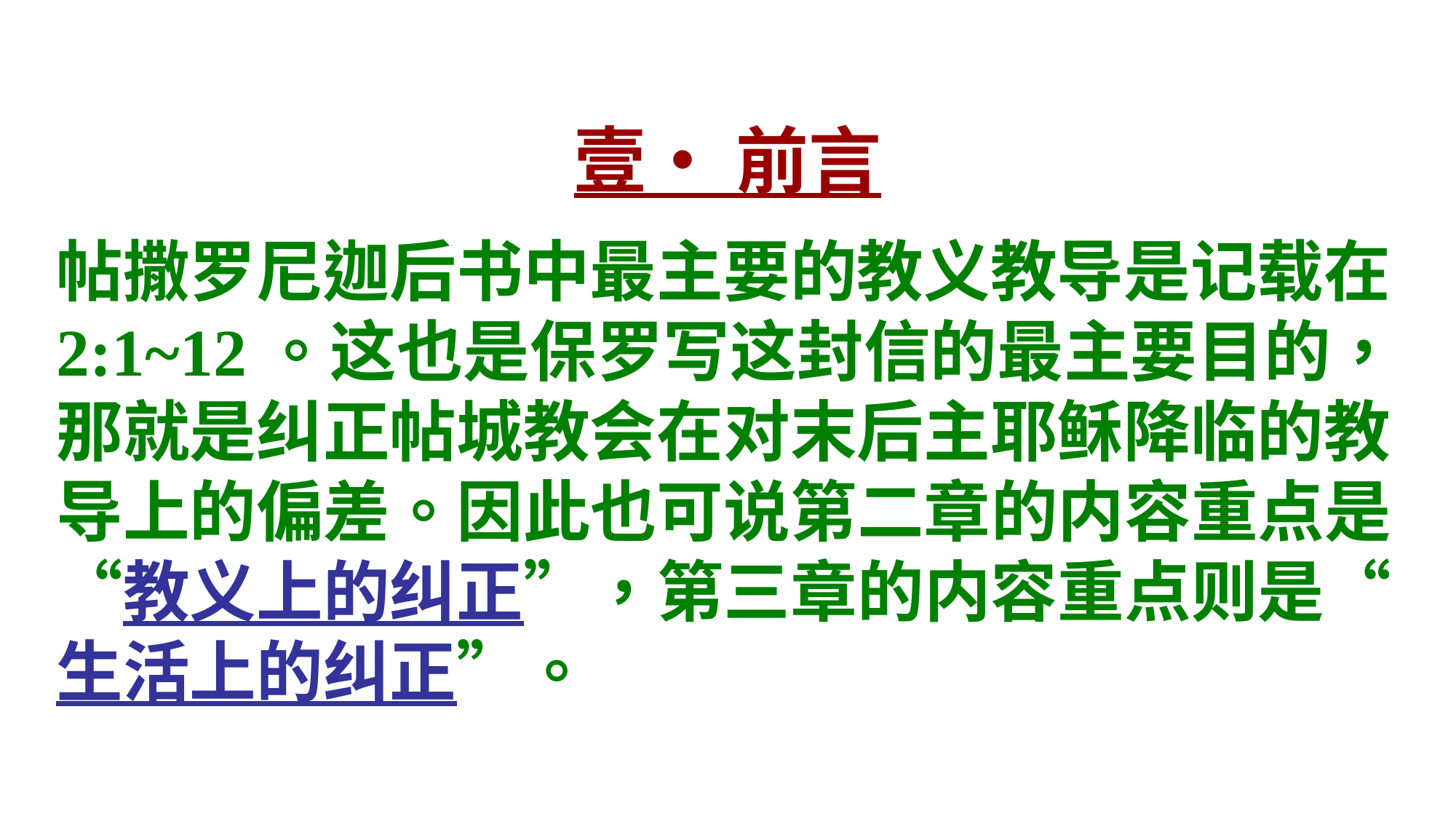

壹‧ 前言
帖撒罗尼迦后书中最主要的教义教导是记载在2:1~12。这也是保罗写这封信的最主要目的，那就是纠正帖城教会在对末后主耶稣降临的教导上的偏差。因此也可说第二章的内容重点是“教义上的纠正”，第三章的内容重点则是“生活上的纠正”。